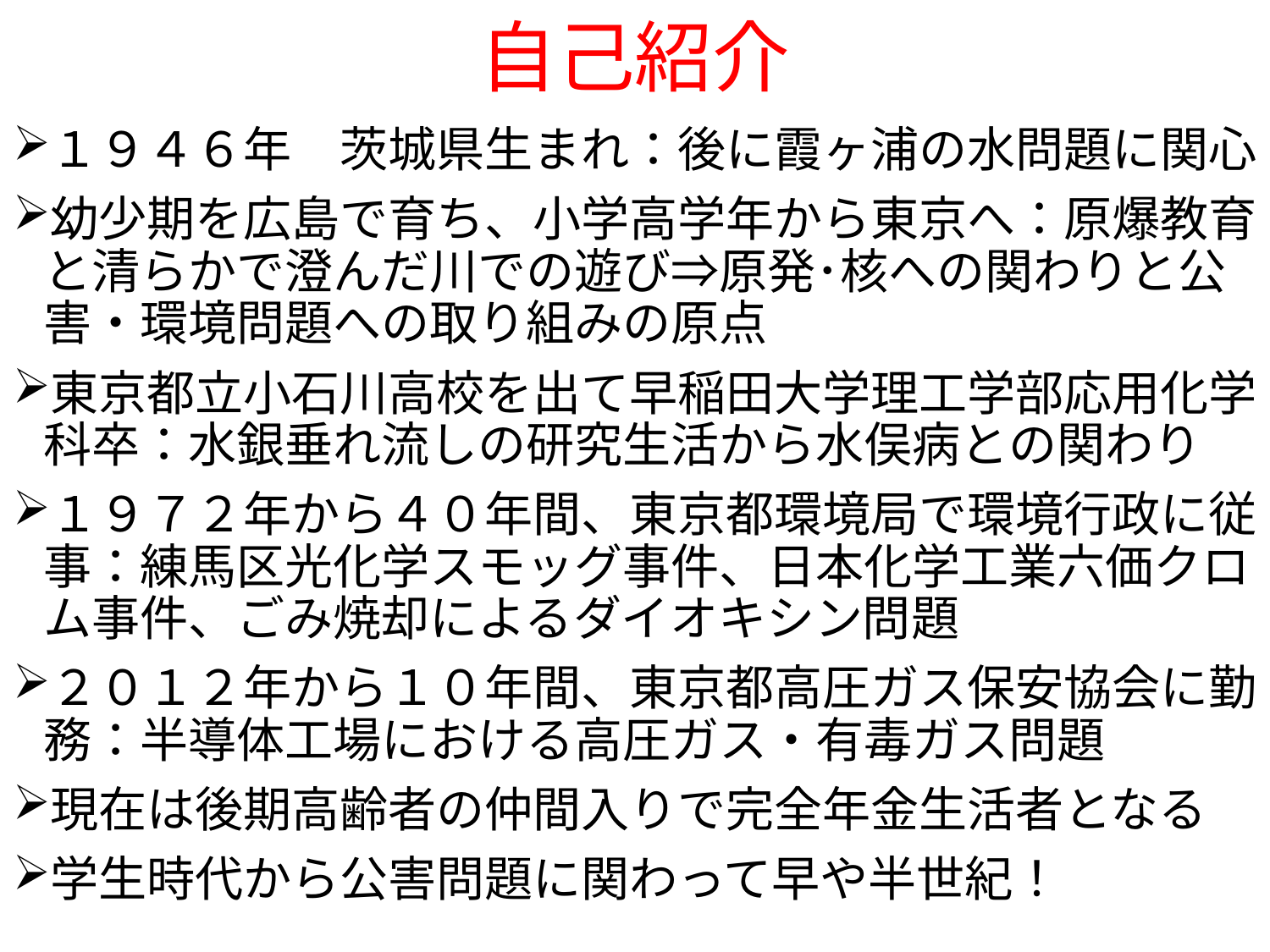

# 自己紹介
１９４６年　茨城県生まれ：後に霞ヶ浦の水問題に関心
幼少期を広島で育ち、小学高学年から東京へ：原爆教育と清らかで澄んだ川での遊び⇒原発･核への関わりと公害・環境問題への取り組みの原点
東京都立小石川高校を出て早稲田大学理工学部応用化学科卒：水銀垂れ流しの研究生活から水俣病との関わり
１９７２年から４０年間、東京都環境局で環境行政に従事：練馬区光化学スモッグ事件、日本化学工業六価クロム事件、ごみ焼却によるダイオキシン問題
２０１２年から１０年間、東京都高圧ガス保安協会に勤務：半導体工場における高圧ガス・有毒ガス問題
現在は後期高齢者の仲間入りで完全年金生活者となる
学生時代から公害問題に関わって早や半世紀！